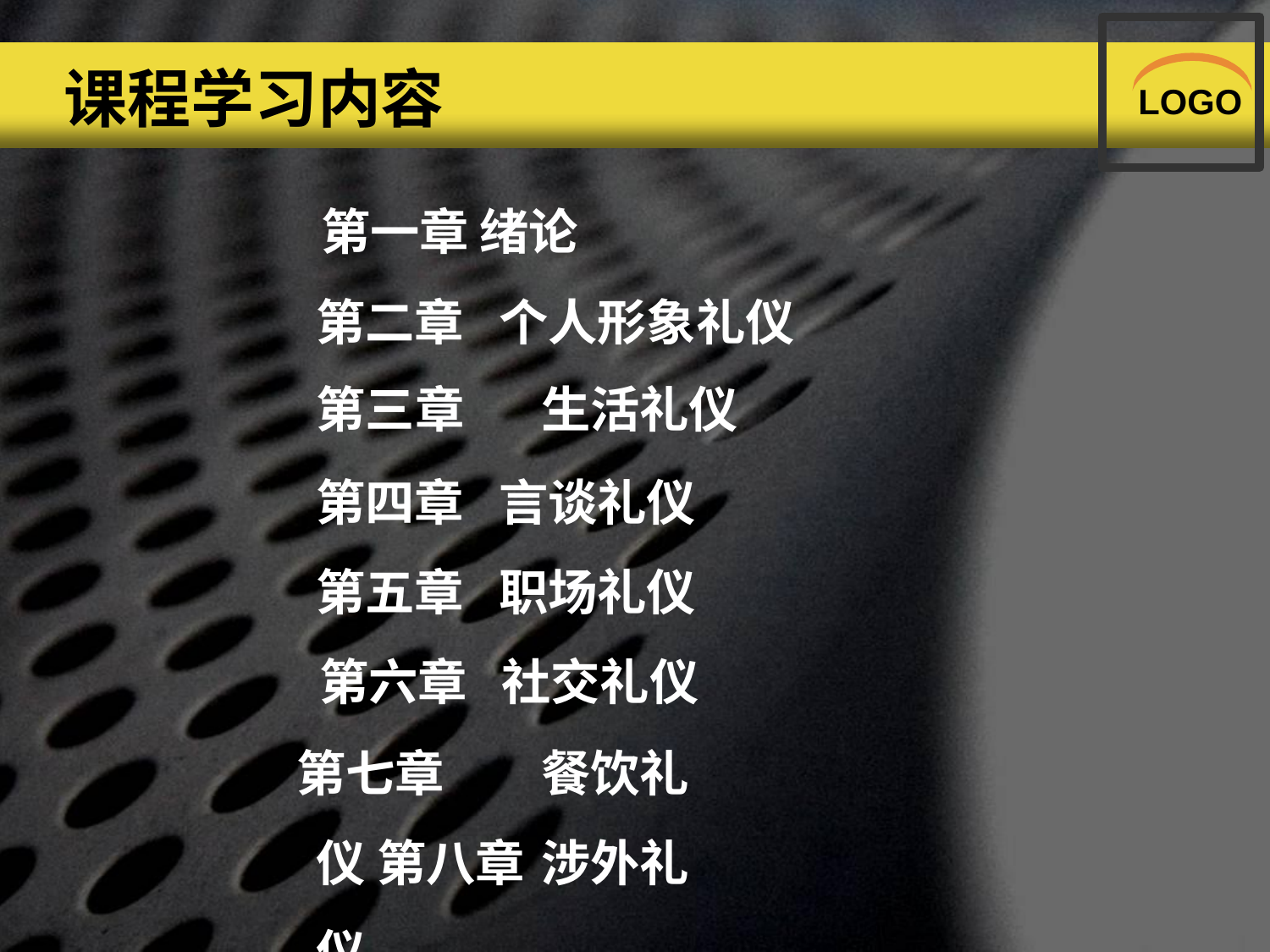

# 课程学习内容
LOGO

第一章 绪论
第二章 个人形象礼仪 第三章	生活礼仪
第四章 言谈礼仪 第五章 职场礼仪
 第六章 社交礼仪
第七章	餐饮礼仪 第八章	涉外礼仪